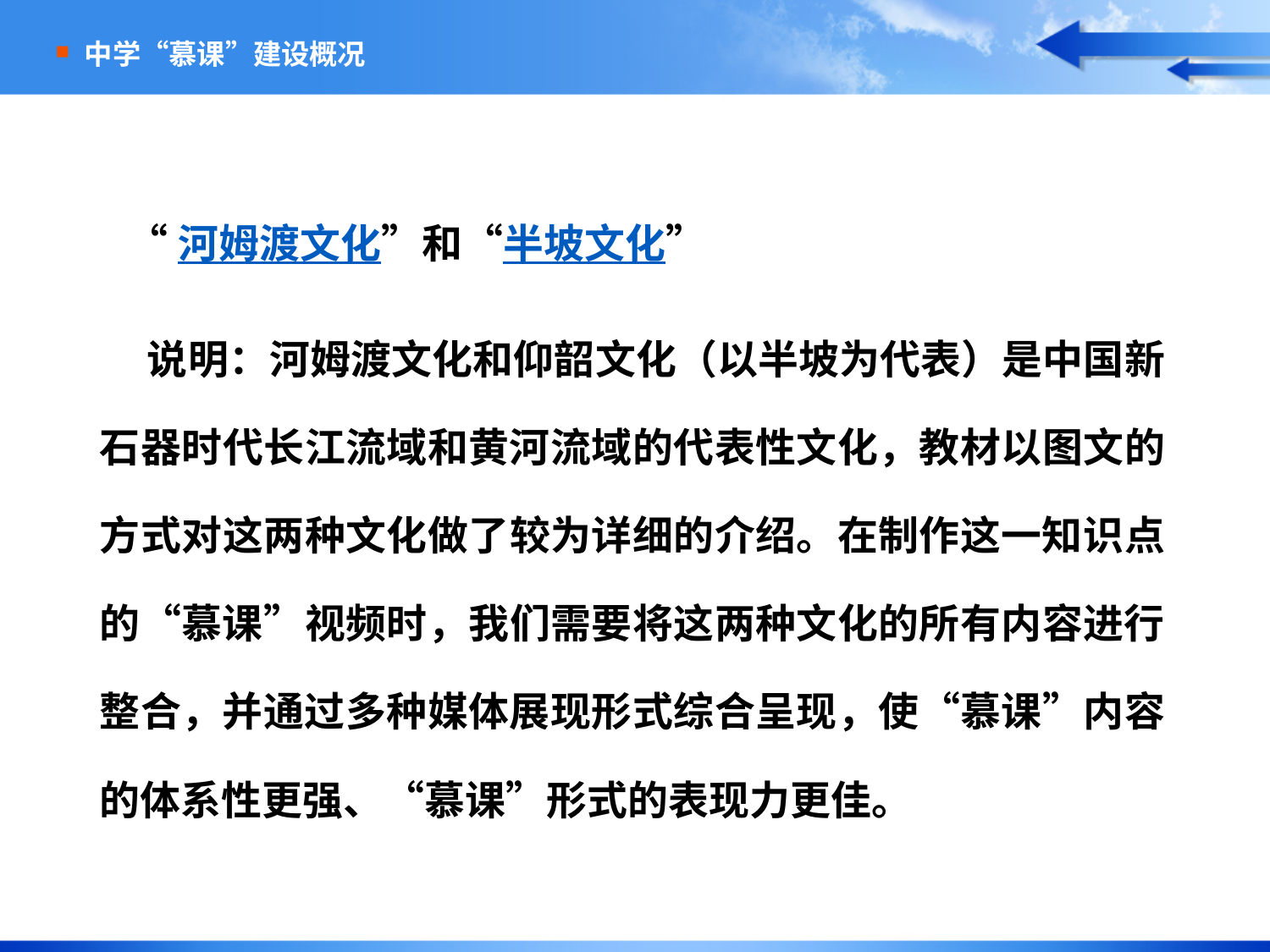

中学“慕课”建设概况
   “河姆渡文化”和“半坡文化”
    说明：河姆渡文化和仰韶文化（以半坡为代表）是中国新石器时代长江流域和黄河流域的代表性文化，教材以图文的方式对这两种文化做了较为详细的介绍。在制作这一知识点的“慕课”视频时，我们需要将这两种文化的所有内容进行整合，并通过多种媒体展现形式综合呈现，使“慕课”内容的体系性更强、“慕课”形式的表现力更佳。